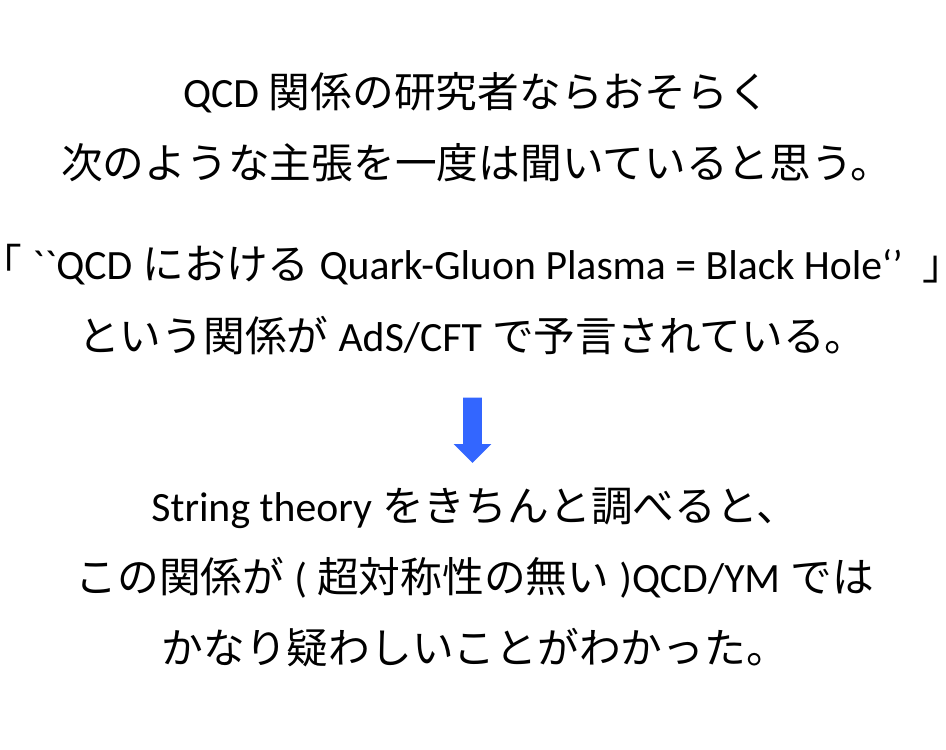

QCD関係の研究者ならおそらく
次のような主張を一度は聞いていると思う。
「``QCDにおけるQuark-Gluon Plasma = Black Hole‘’ 」
という関係がAdS/CFTで予言されている。

String theoryをきちんと調べると、
この関係が(超対称性の無い)QCD/YMでは
かなり疑わしいことがわかった。